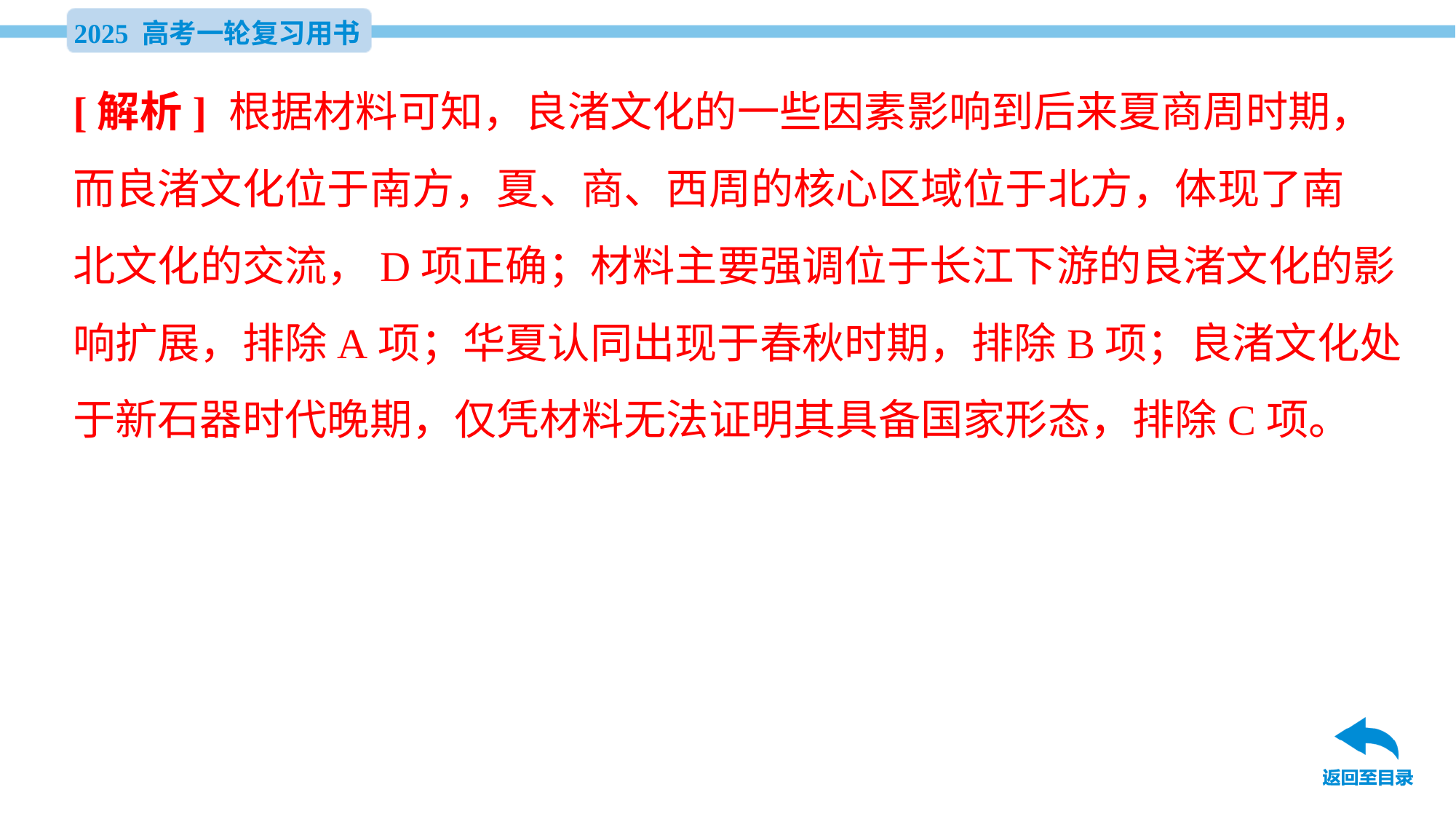

[解析] 根据材料可知，良渚文化的一些因素影响到后来夏商周时期，
而良渚文化位于南方，夏、商、西周的核心区域位于北方，体现了南
北文化的交流，D项正确；材料主要强调位于长江下游的良渚文化的影
响扩展，排除A项；华夏认同出现于春秋时期，排除B项；良渚文化处
于新石器时代晚期，仅凭材料无法证明其具备国家形态，排除C项。